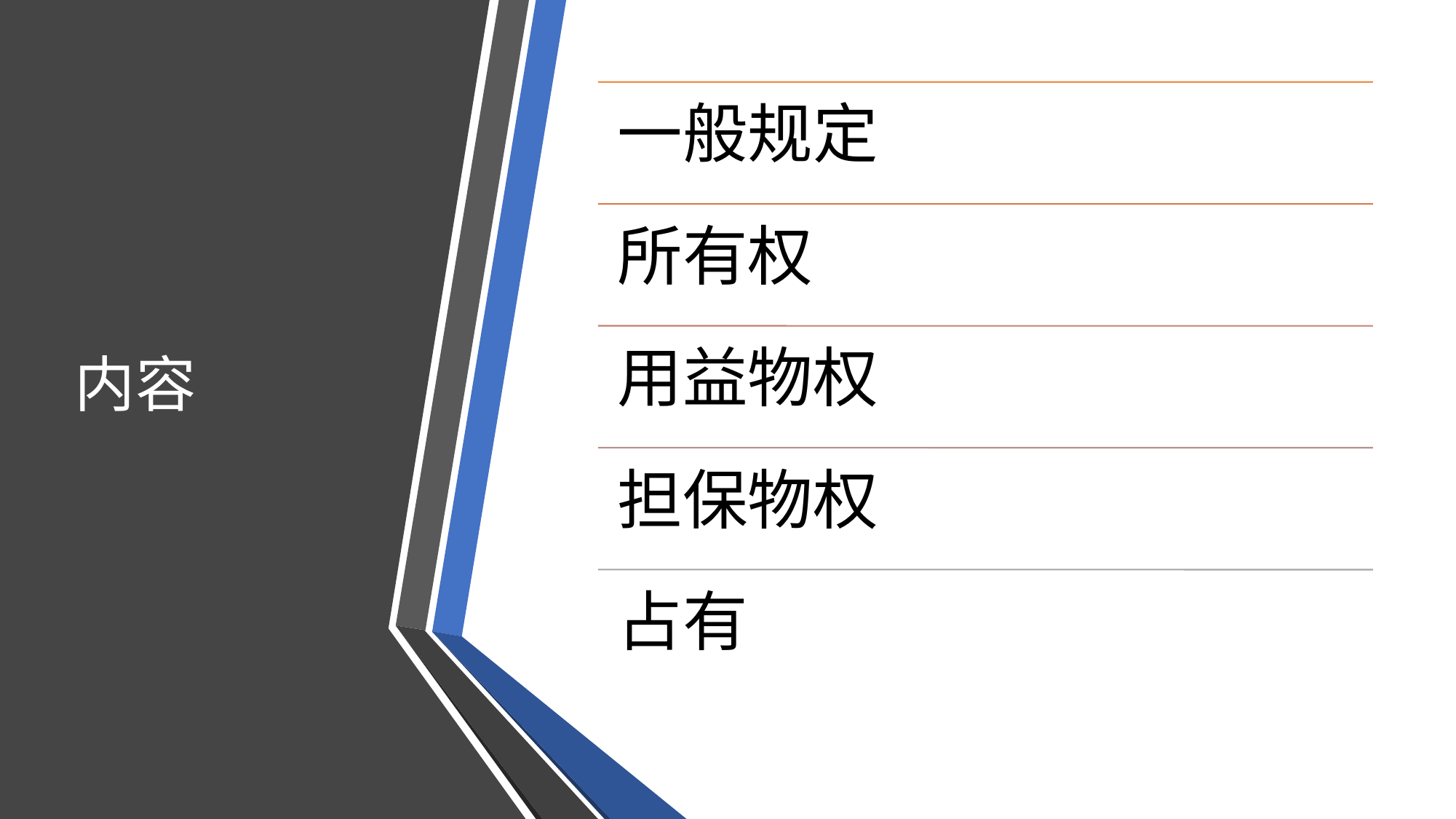

# 内容
一般规定
所有权
用益物权
担保物权
占有